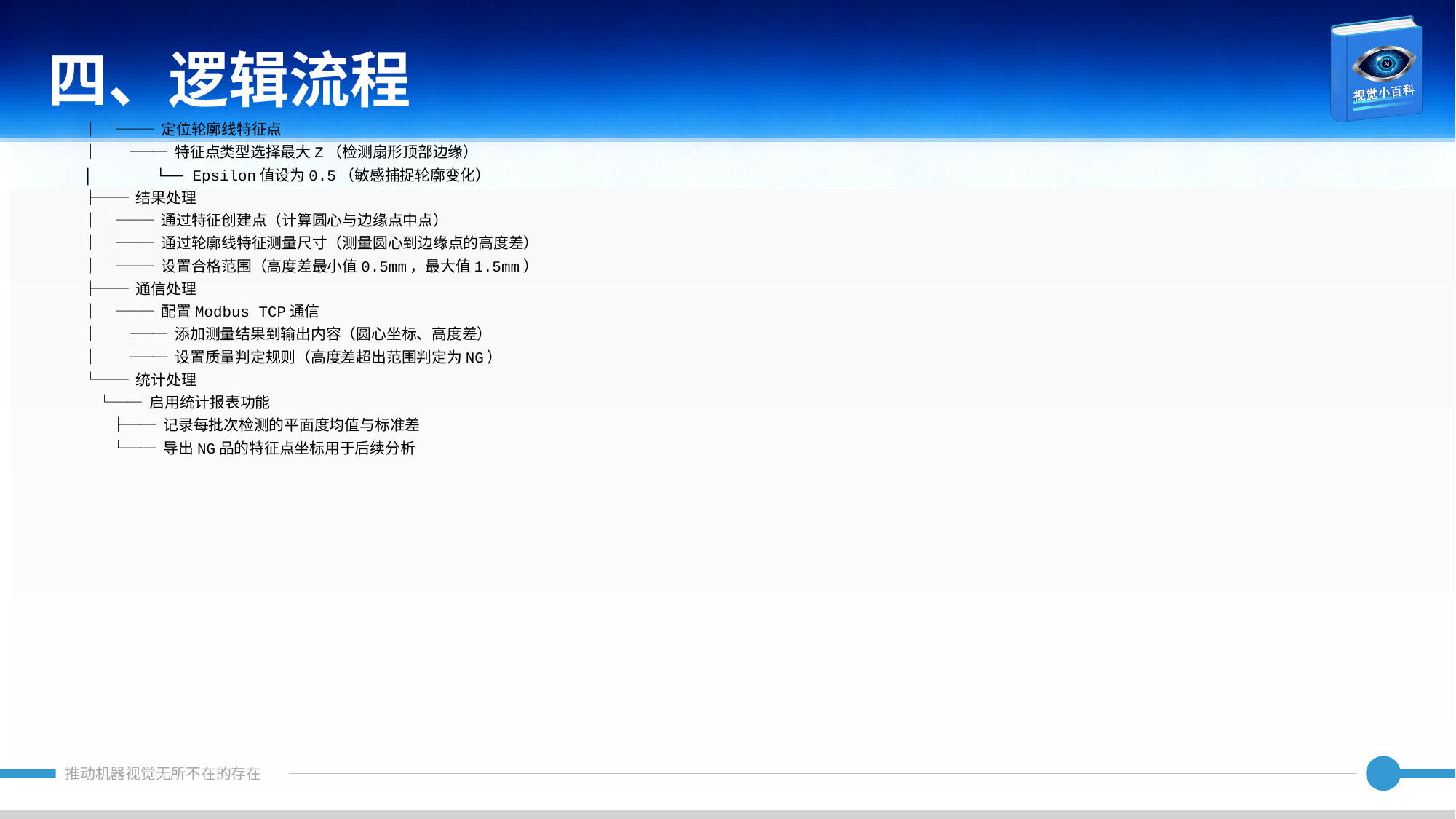

四、逻辑流程

│   └── 定位轮廓线特征点
│       ├── 特征点类型选择最大Z（检测扇形顶部边缘）
│       └── Epsilon值设为0.5（敏感捕捉轮廓变化）
├── 结果处理
│   ├── 通过特征创建点（计算圆心与边缘点中点）
│   ├── 通过轮廓线特征测量尺寸（测量圆心到边缘点的高度差）
│   └── 设置合格范围（高度差最小值0.5mm，最大值1.5mm）
├── 通信处理
│   └── 配置Modbus TCP通信
│       ├── 添加测量结果到输出内容（圆心坐标、高度差）
│       └── 设置质量判定规则（高度差超出范围判定为NG）
└── 统计处理
    └── 启用统计报表功能
        ├── 记录每批次检测的平面度均值与标准差
        └── 导出NG品的特征点坐标用于后续分析
10